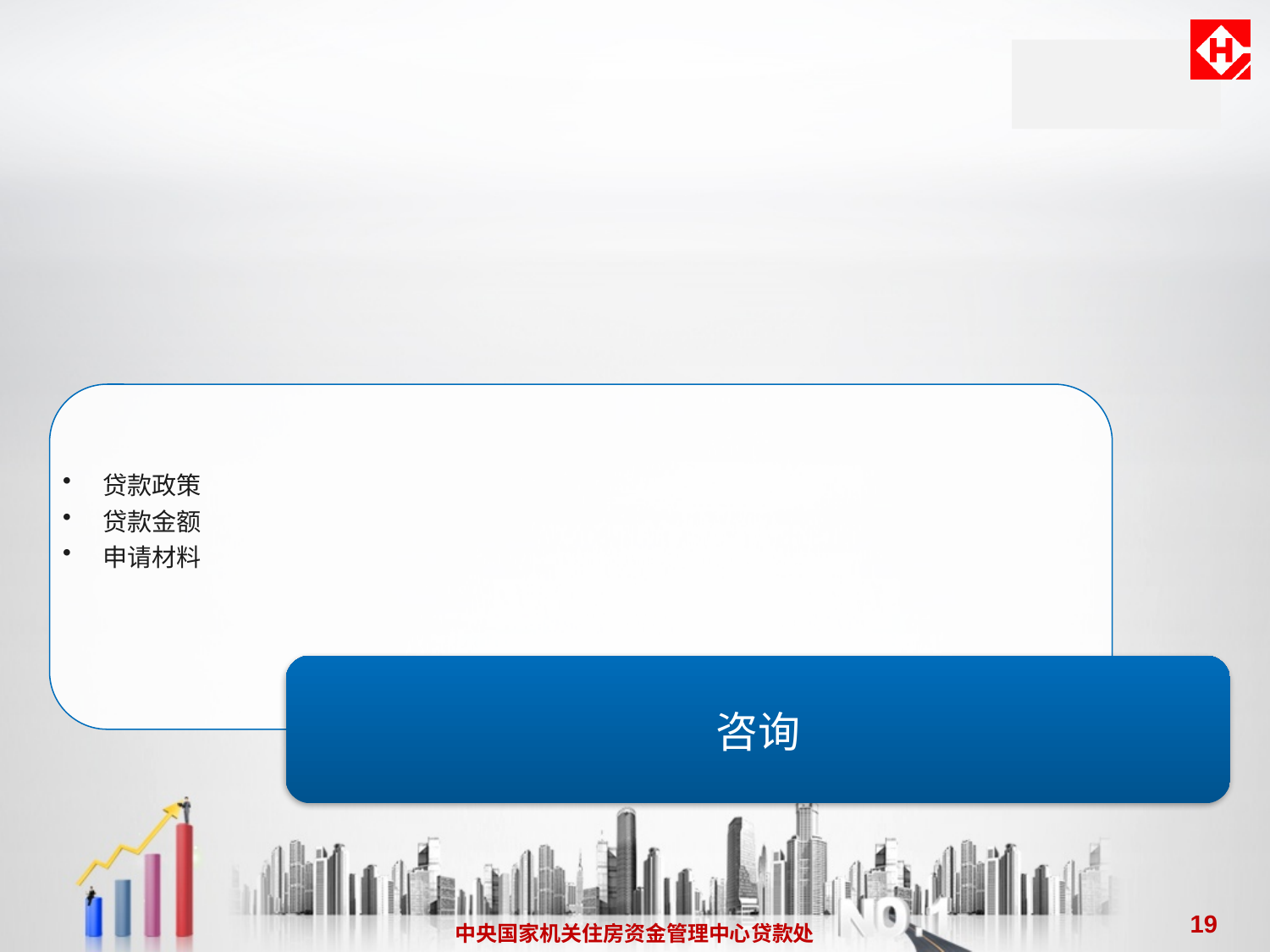

咨询
申请
申请材料
贷款政策
贷款金额
19
中央国家机关住房资金管理中心贷款处